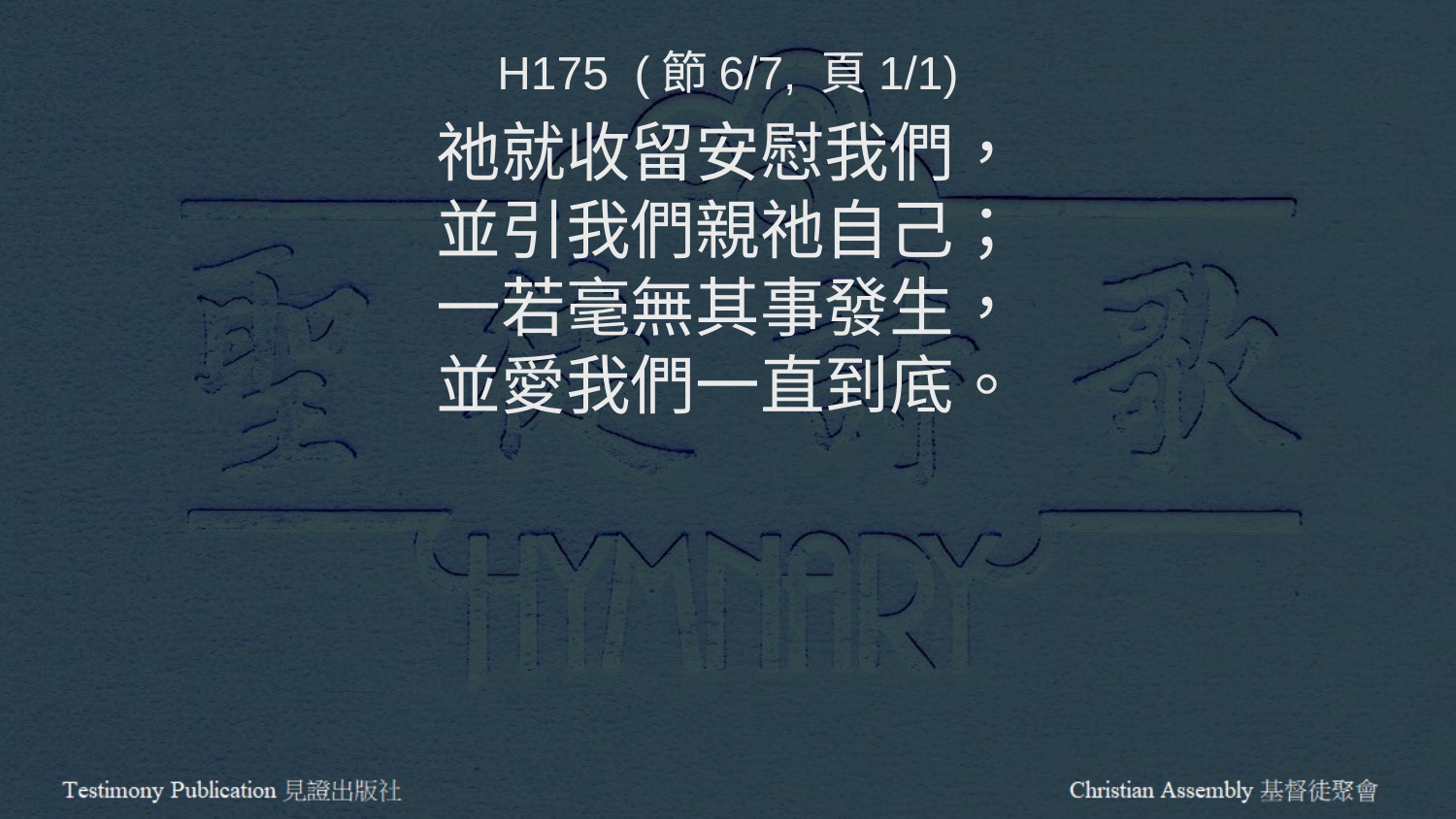

H175  (節6/7, 頁1/1)
祂就收留安慰我們，
並引我們親祂自己；
一若毫無其事發生，
並愛我們一直到底。